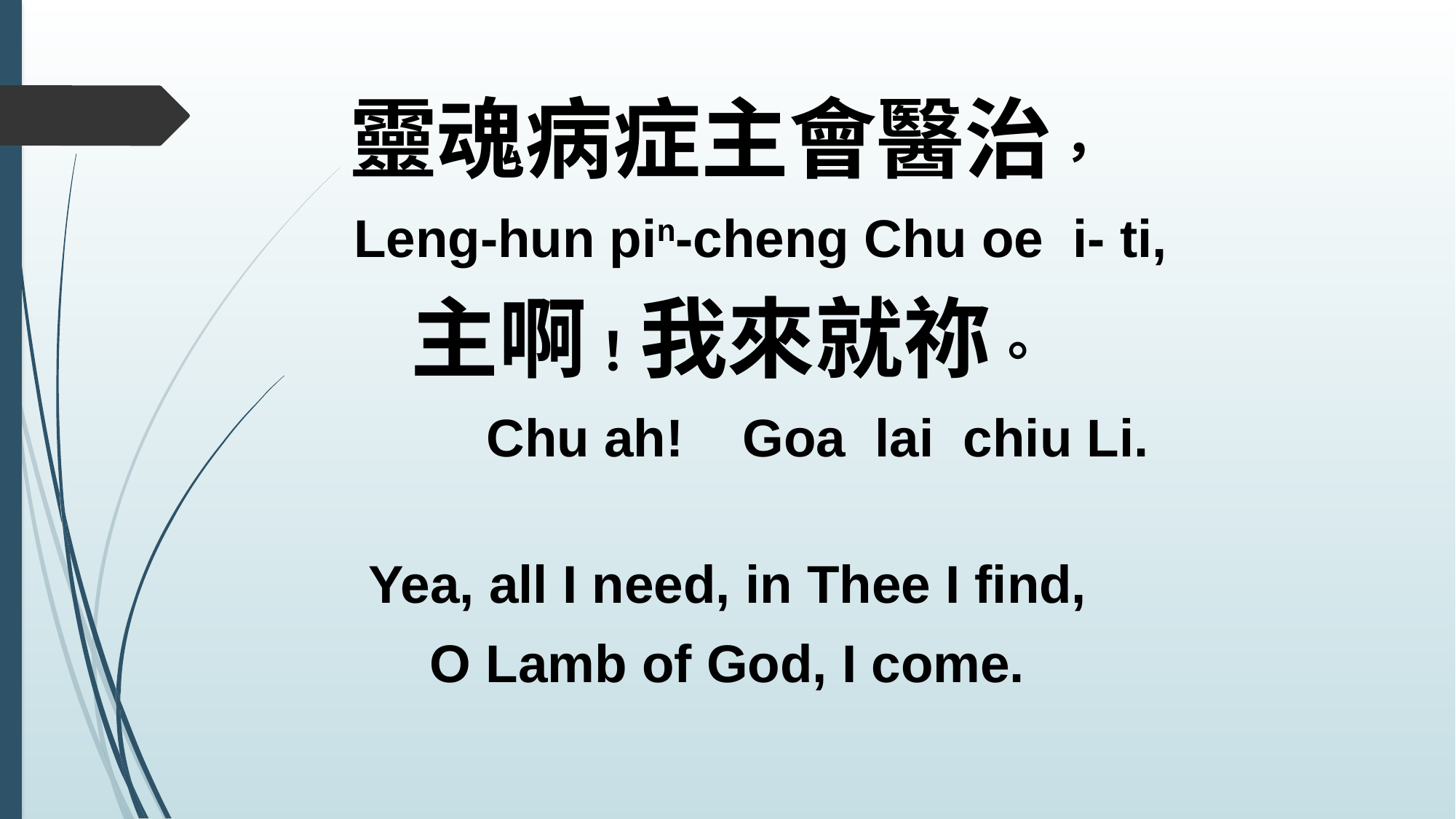

靈魂病症主會醫治，
          Leng-hun pin-cheng Chu oe  i- ti,
主啊！我來就祢。
                   Chu ah!    Goa  lai  chiu Li.

Yea, all I need, in Thee I find,
O Lamb of God, I come.